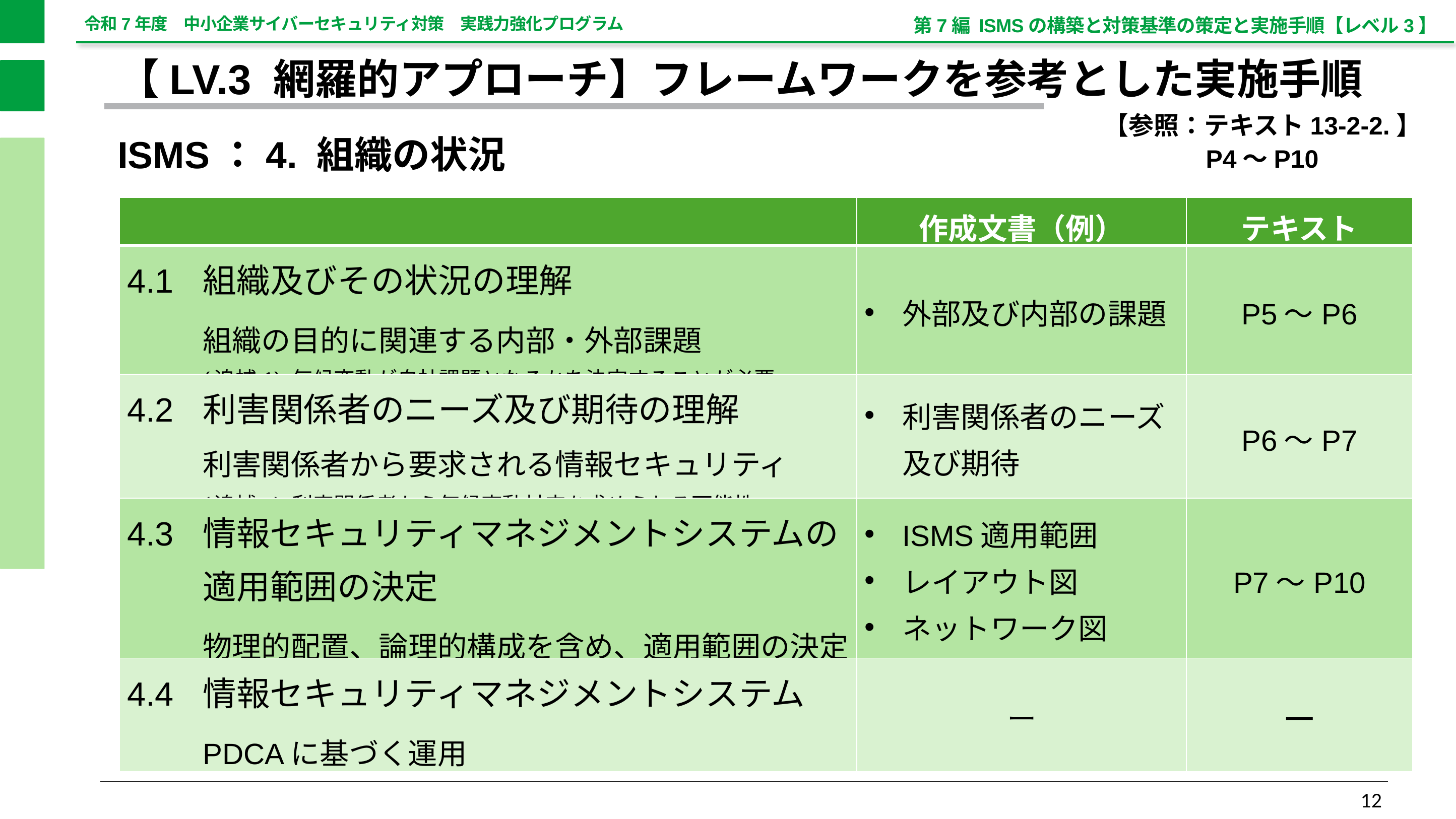

第7編 ISMSの構築と対策基準の策定と実施手順【レベル3】
【LV.3 網羅的アプローチ】フレームワークを参考とした実施手順
【参照：テキスト13-2-2.】
P4～P10
ISMS：4. 組織の状況
|  | 作成文書（例） | テキスト |
| --- | --- | --- |
| 4.1 組織及びその状況の理解 組織の目的に関連する内部・外部課題 (追補1) 気候変動が自社課題となるかを決定することが必要 | 外部及び内部の課題 | P5～P6 |
| 4.2 利害関係者のニーズ及び期待の理解 利害関係者から要求される情報セキュリティ (追補1) 利害関係者から気候変動対応を求められる可能性 | 利害関係者のニーズ 及び期待 | P6～P7 |
| 4.3 情報セキュリティマネジメントシステムの 適用範囲の決定 物理的配置、論理的構成を含め、適用範囲の決定 | ISMS適用範囲 レイアウト図 ネットワーク図 | P7～P10 |
| 4.4 情報セキュリティマネジメントシステム PDCAに基づく運用 | ー | ー |